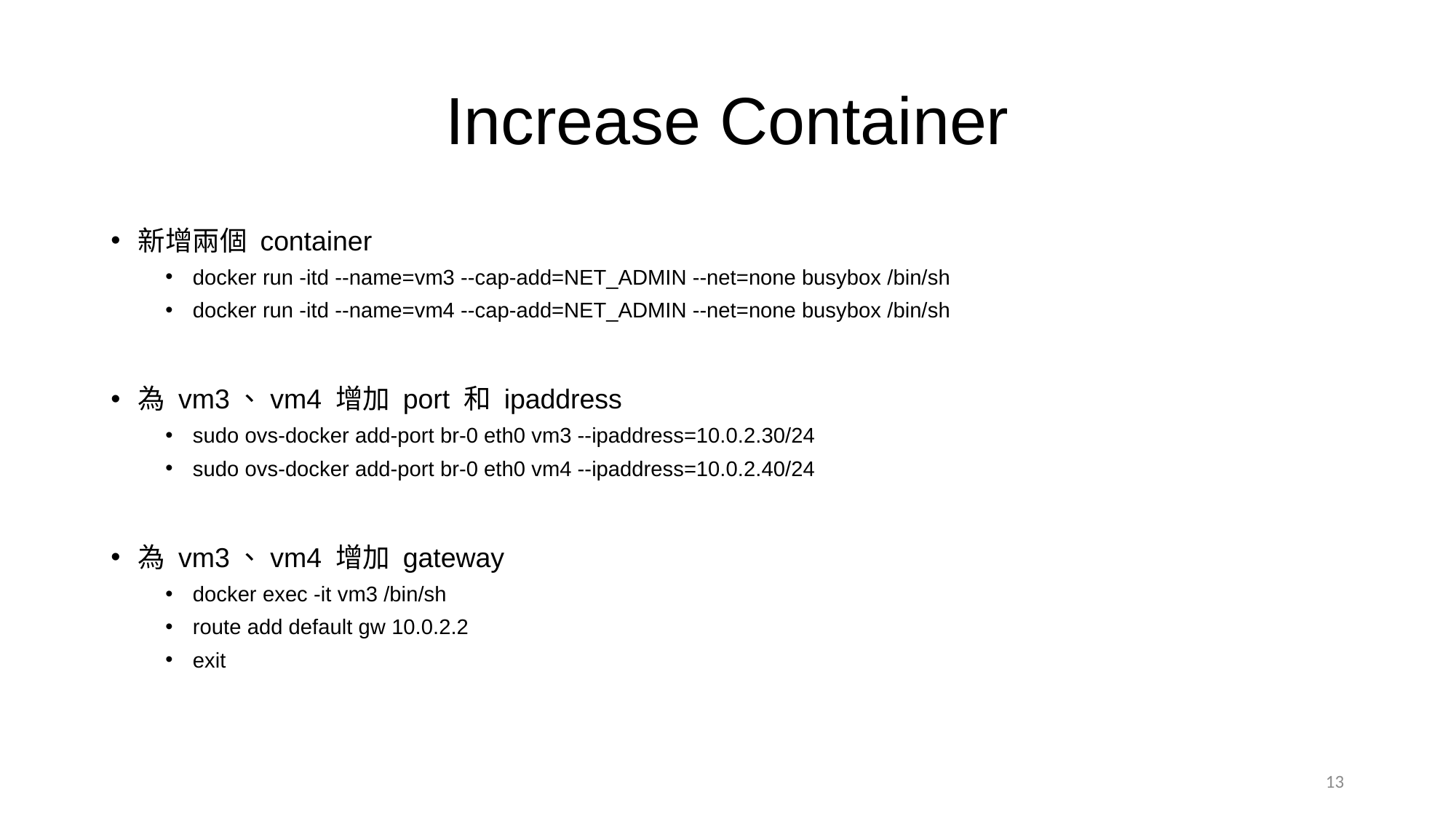

# Increase Container
新增兩個 container
docker run -itd --name=vm3 --cap-add=NET_ADMIN --net=none busybox /bin/sh
docker run -itd --name=vm4 --cap-add=NET_ADMIN --net=none busybox /bin/sh

為 vm3、vm4 增加 port 和 ipaddress
sudo ovs-docker add-port br-0 eth0 vm3 --ipaddress=10.0.2.30/24
sudo ovs-docker add-port br-0 eth0 vm4 --ipaddress=10.0.2.40/24

為 vm3、vm4 增加 gateway
docker exec -it vm3 /bin/sh
route add default gw 10.0.2.2
exit

13